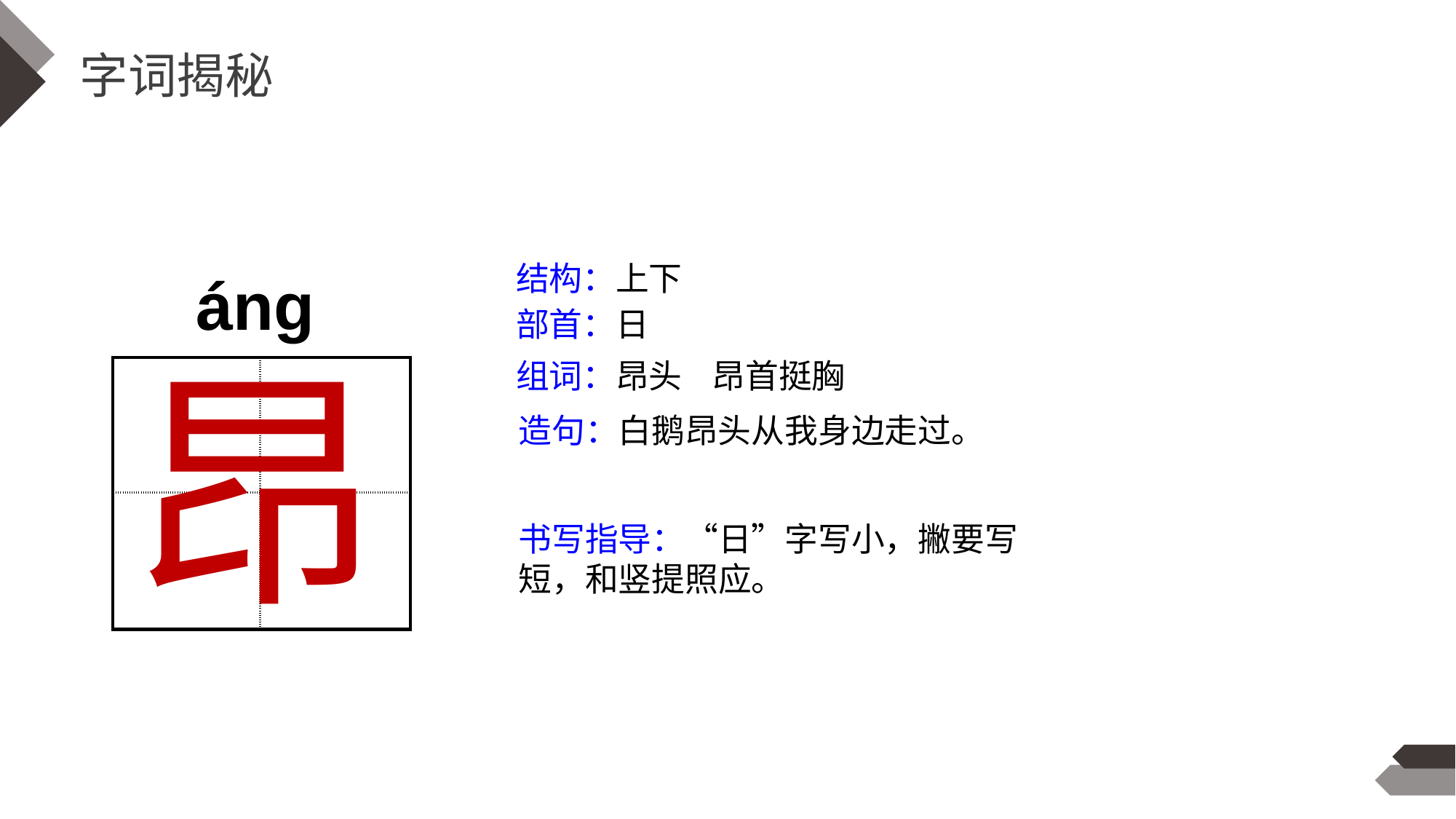

字词揭秘
结构：上下
áng
部首：日
昂
组词：昂头    昂首挺胸
|  |  |
| --- | --- |
|  |  |
造句：白鹅昂头从我身边走过。

书写指导：“日”字写小，撇要写短，和竖提照应。